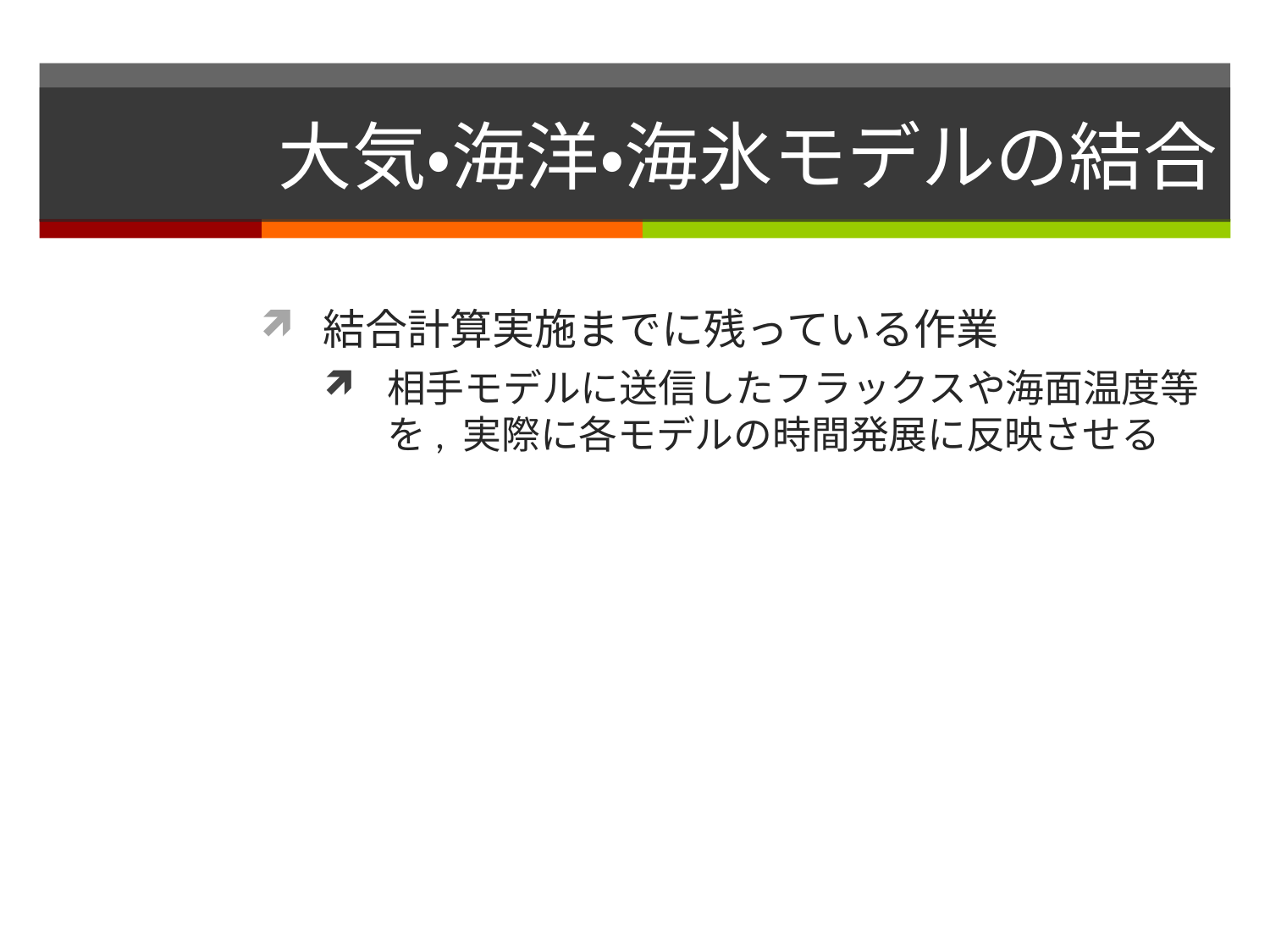

# 大気・海洋・海氷モデルの結合
結合計算実施までに残っている作業
相手モデルに送信したフラックスや海面温度等を, 実際に各モデルの時間発展に反映させる